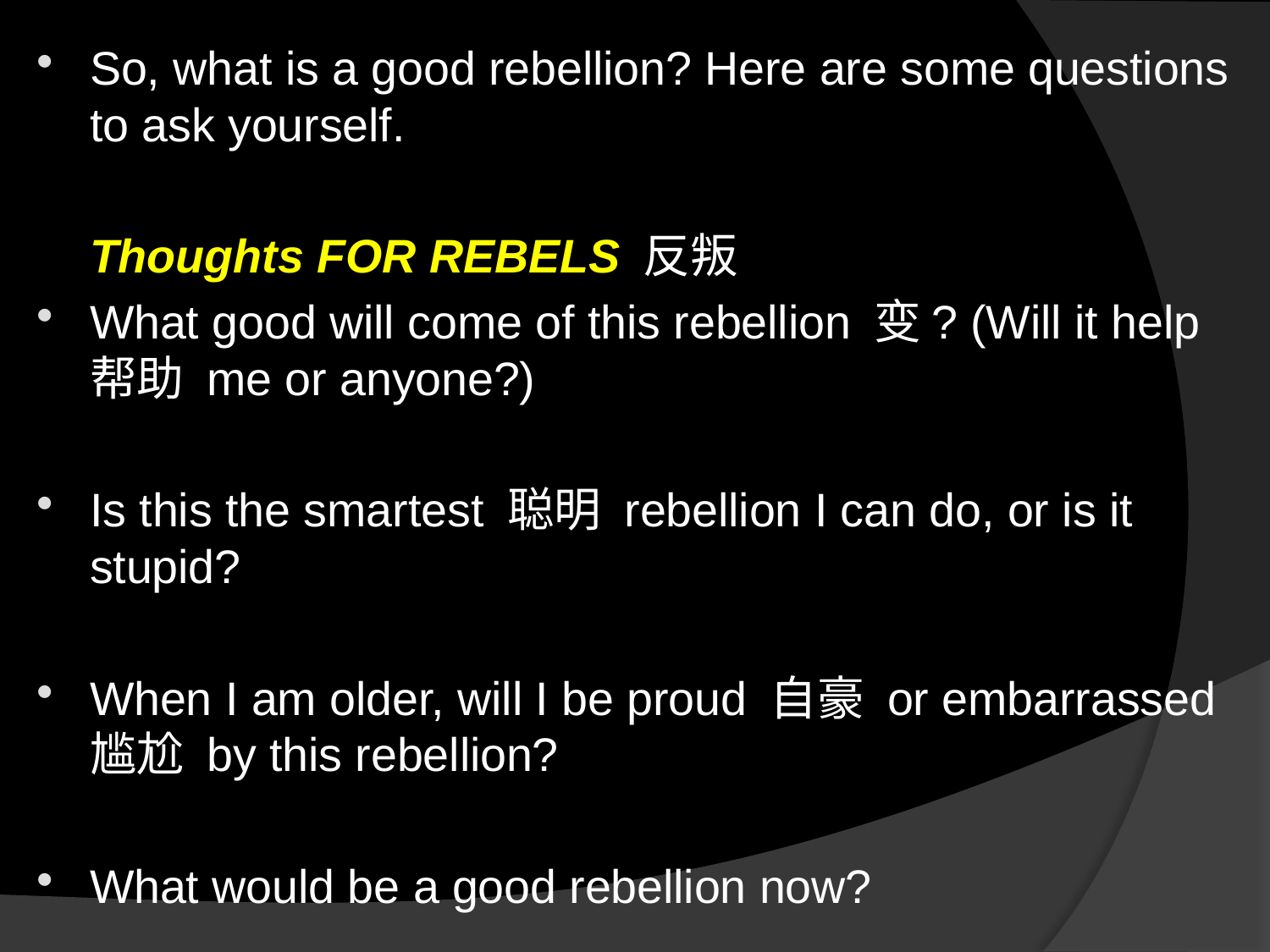

So, what is a good rebellion? Here are some questions to ask yourself.

	Thoughts FOR REBELS 反叛
What good will come of this rebellion 变? (Will it help 帮助 me or anyone?)

Is this the smartest 聪明 rebellion I can do, or is it stupid?

When I am older, will I be proud 自豪 or embarrassed 尴尬 by this rebellion?

What would be a good rebellion now?